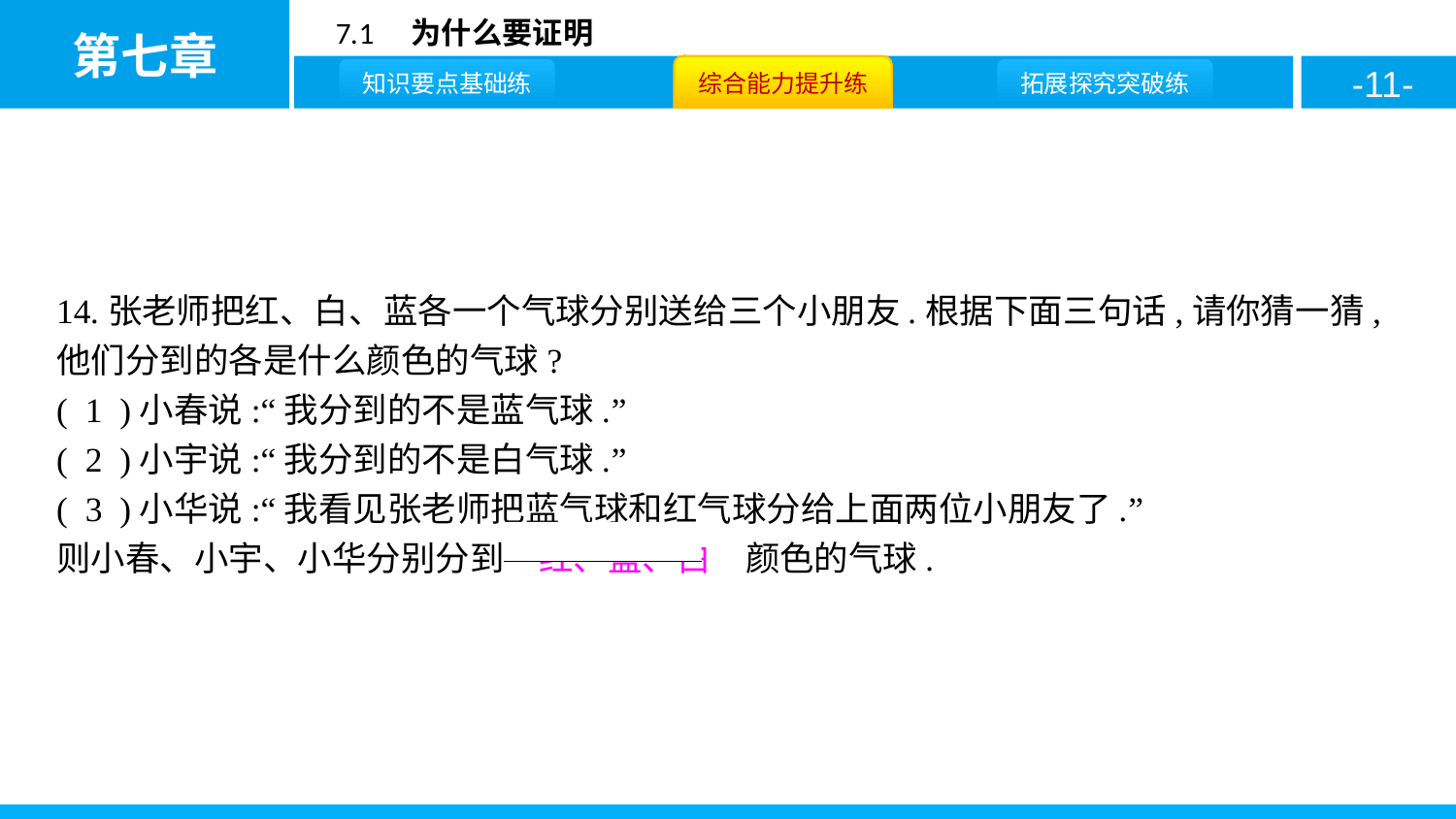

14.张老师把红、白、蓝各一个气球分别送给三个小朋友.根据下面三句话,请你猜一猜,他们分到的各是什么颜色的气球?
(  1  )小春说:“我分到的不是蓝气球.”
(  2  )小宇说:“我分到的不是白气球.”
(  3  )小华说:“我看见张老师把蓝气球和红气球分给上面两位小朋友了.”
则小春、小宇、小华分别分到　红、蓝、白　颜色的气球.